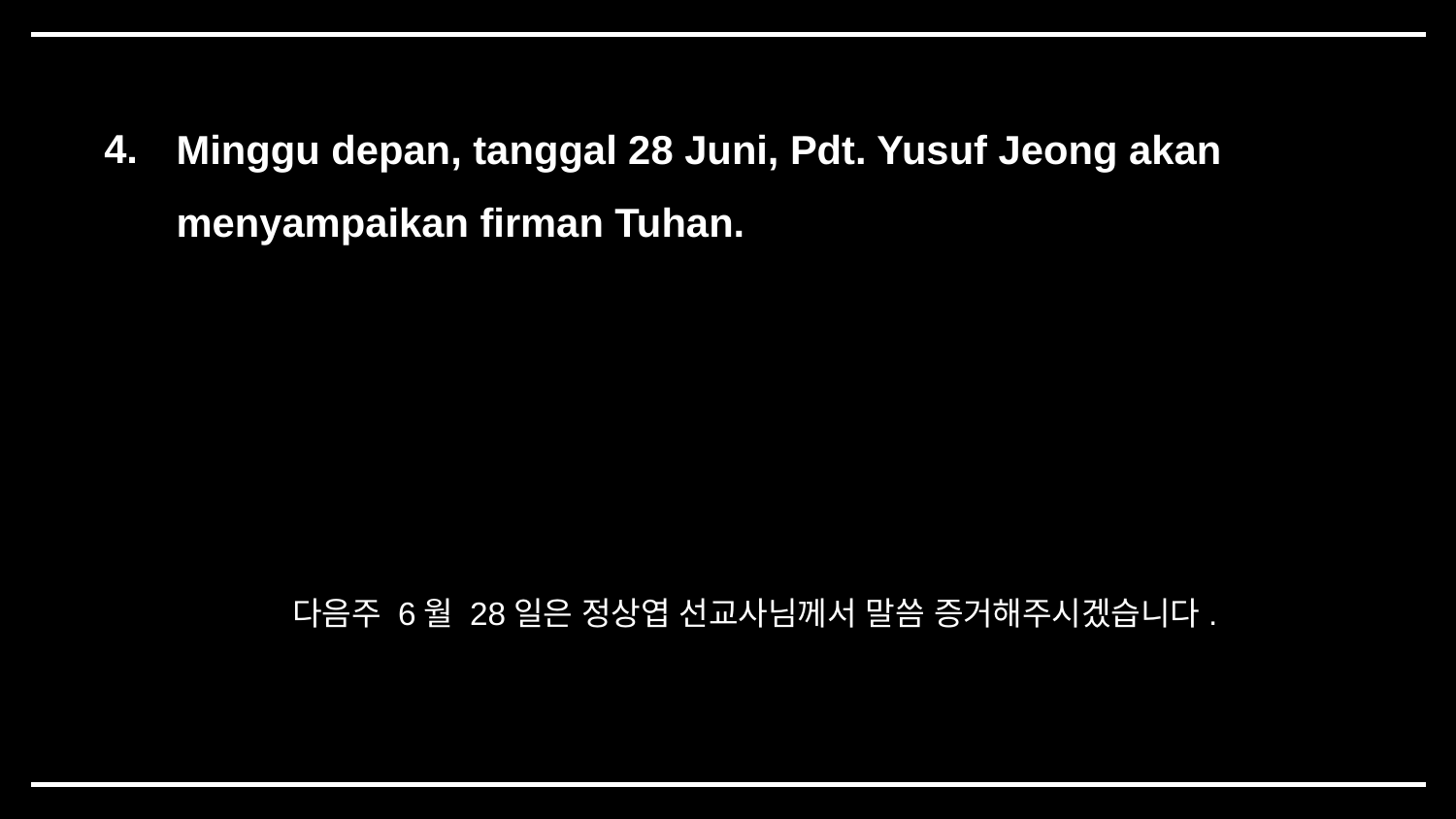

4.
Minggu depan, tanggal 28 Juni, Pdt. Yusuf Jeong akan menyampaikan firman Tuhan.
다음주 6월 28일은 정상엽 선교사님께서 말씀 증거해주시겠습니다.